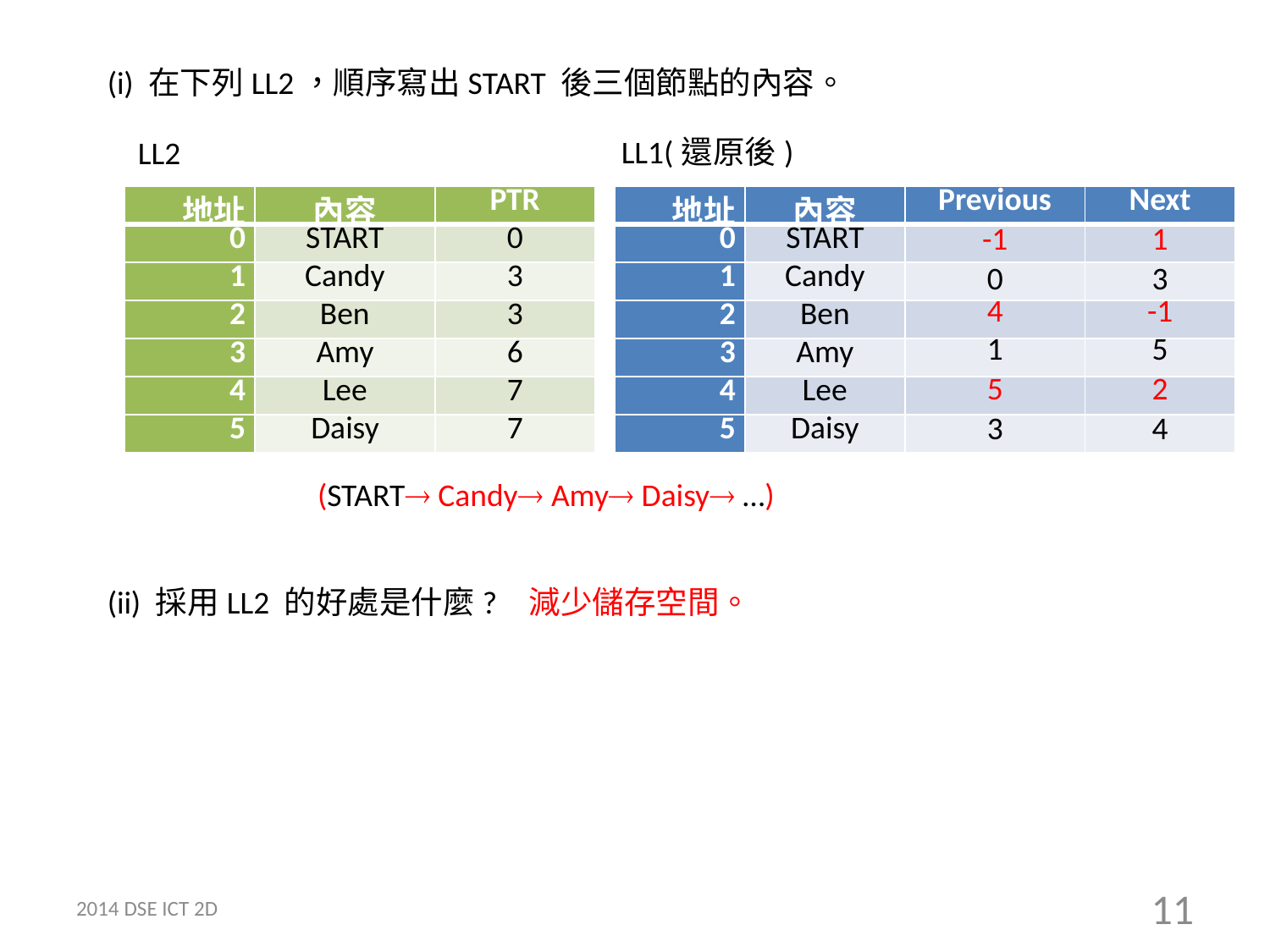

(i) 在下列LL2，順序寫出START 後三個節點的內容。
LL1(還原後)
LL2
| 地址 | 內容 | PTR |
| --- | --- | --- |
| 0 | START | 0 |
| 1 | Candy | 3 |
| 2 | Ben | 3 |
| 3 | Amy | 6 |
| 4 | Lee | 7 |
| 5 | Daisy | 7 |
| 地址 | 內容 | Previous | Next |
| --- | --- | --- | --- |
| 0 | START |  |  |
| 1 | Candy |  |  |
| 2 | Ben |  |  |
| 3 | Amy |  |  |
| 4 | Lee |  |  |
| 5 | Daisy |  |  |
| -1 | 1 |
| --- | --- |
| 0 | 3 |
| --- | --- |
| 4 | -1 |
| --- | --- |
| 1 | 5 |
| --- | --- |
| 5 | 2 |
| --- | --- |
| 3 | 4 |
| --- | --- |
(START→ Candy→ Amy→ Daisy→ …)
(ii) 採用LL2 的好處是什麼?
減少儲存空間。
2014 DSE ICT 2D
11